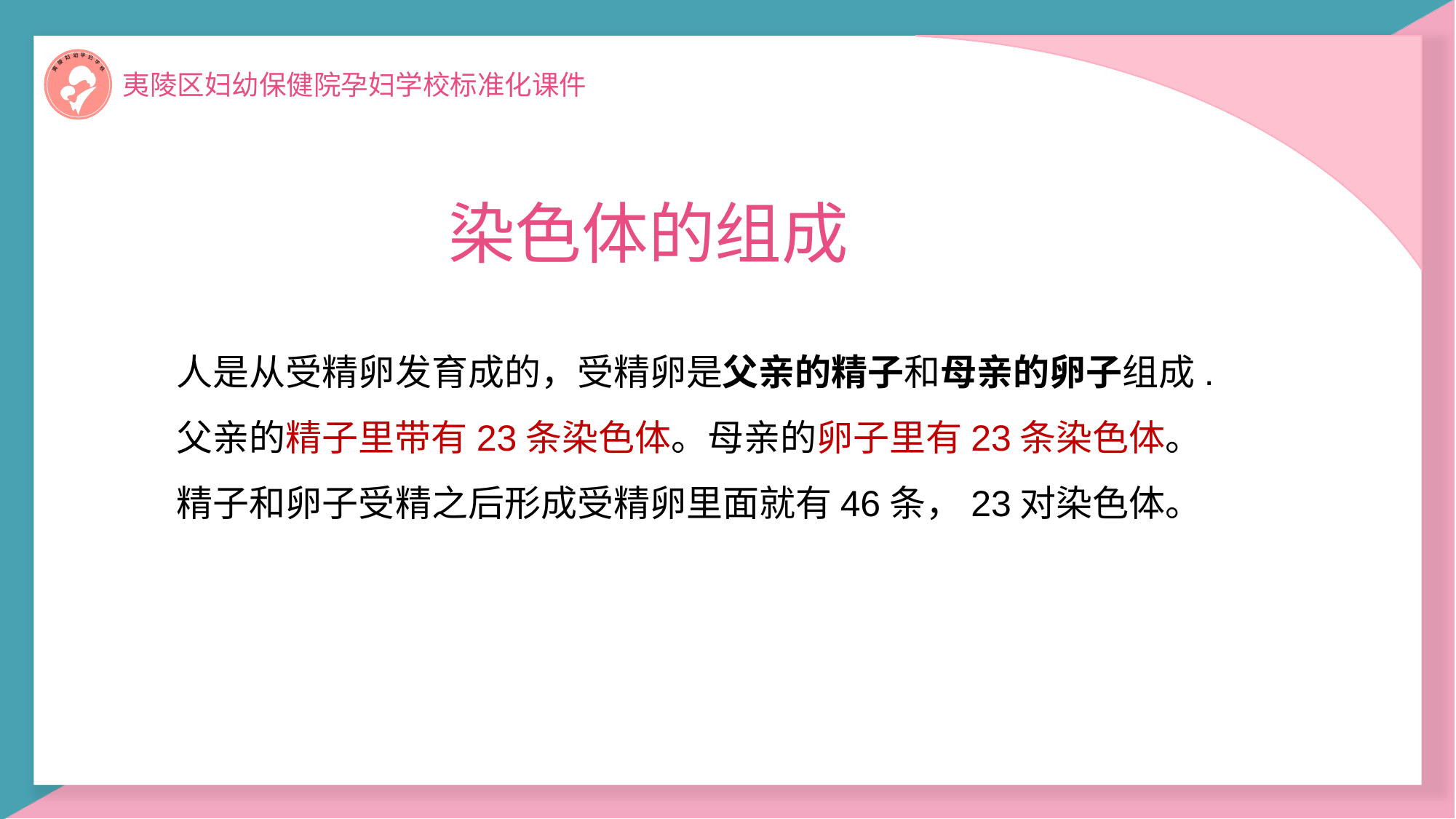

# 染色体的组成

人是从受精卵发育成的，受精卵是父亲的精子和母亲的卵子组成.父亲的精子里带有23条染色体。母亲的卵子里有23条染色体。精子和卵子受精之后形成受精卵里面就有46条，23对染色体。